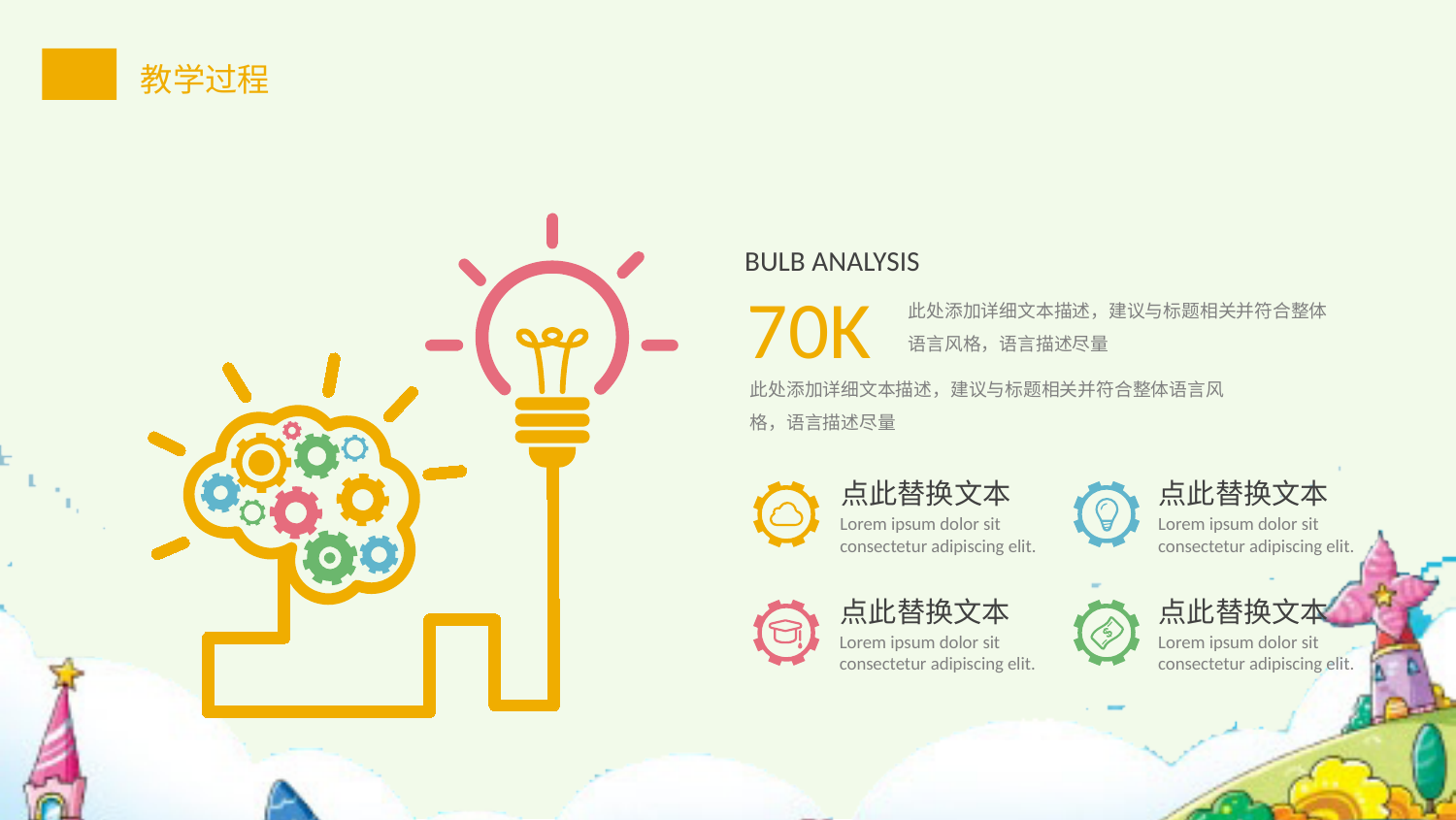

BULB ANALYSIS
70K
此处添加详细文本描述，建议与标题相关并符合整体语言风格，语言描述尽量
此处添加详细文本描述，建议与标题相关并符合整体语言风格，语言描述尽量
点此替换文本
Lorem ipsum dolor sit consectetur adipiscing elit.
点此替换文本
Lorem ipsum dolor sit consectetur adipiscing elit.

点此替换文本
Lorem ipsum dolor sit consectetur adipiscing elit.
点此替换文本
Lorem ipsum dolor sit consectetur adipiscing elit.

14